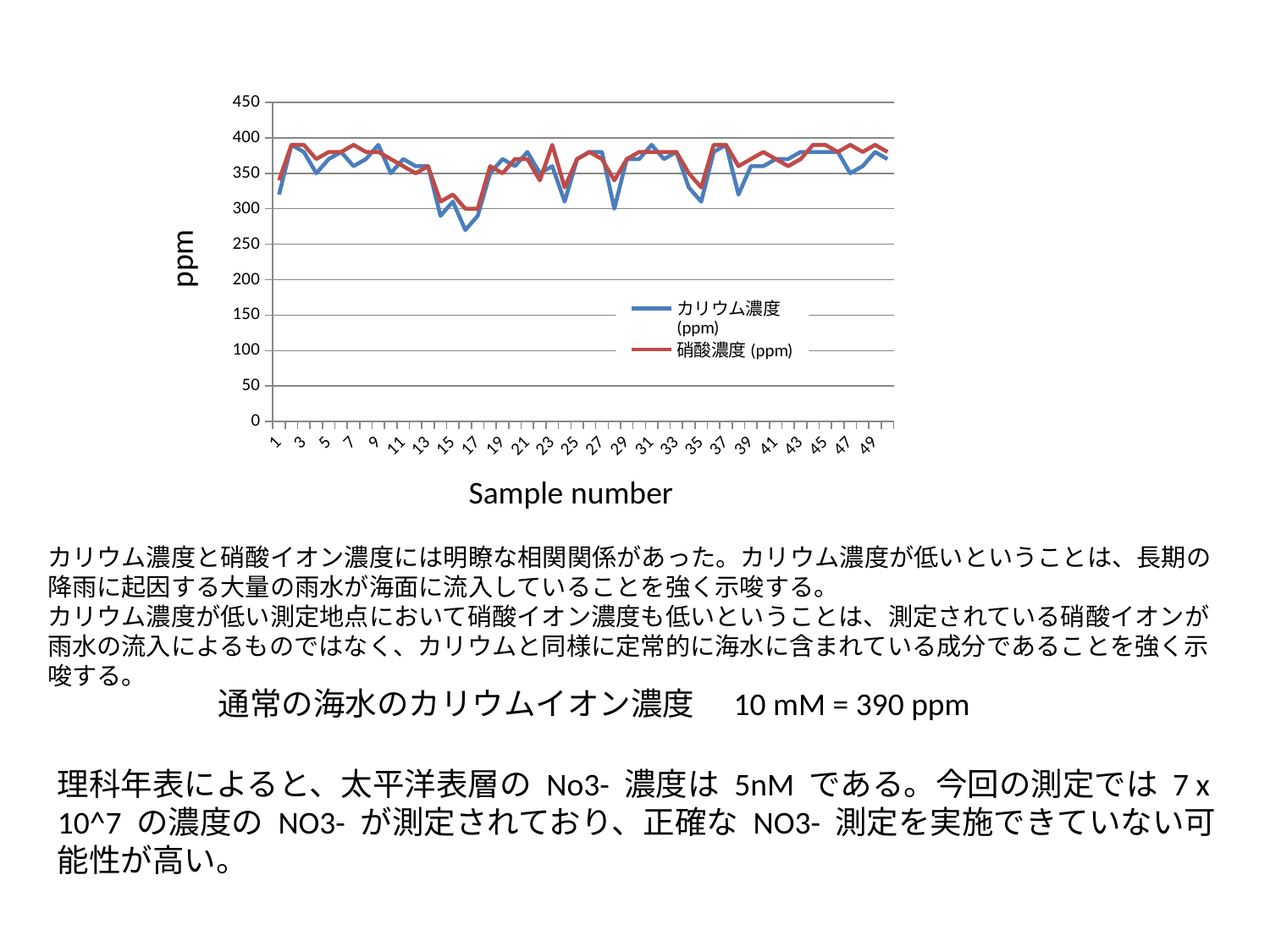

### Chart

| Category | カリウム濃度(ppm) | 硝酸濃度(ppm) |
|---|---|---|
ppm
Sample number
カリウム濃度と硝酸イオン濃度には明瞭な相関関係があった。カリウム濃度が低いということは、長期の降雨に起因する大量の雨水が海面に流入していることを強く示唆する。
カリウム濃度が低い測定地点において硝酸イオン濃度も低いということは、測定されている硝酸イオンが雨水の流入によるものではなく、カリウムと同様に定常的に海水に含まれている成分であることを強く示唆する。
通常の海水のカリウムイオン濃度　10 mM = 390 ppm
理科年表によると、太平洋表層の No3- 濃度は 5nM である。今回の測定では 7 x 10^7 の濃度の NO3- が測定されており、正確な NO3- 測定を実施できていない可能性が高い。